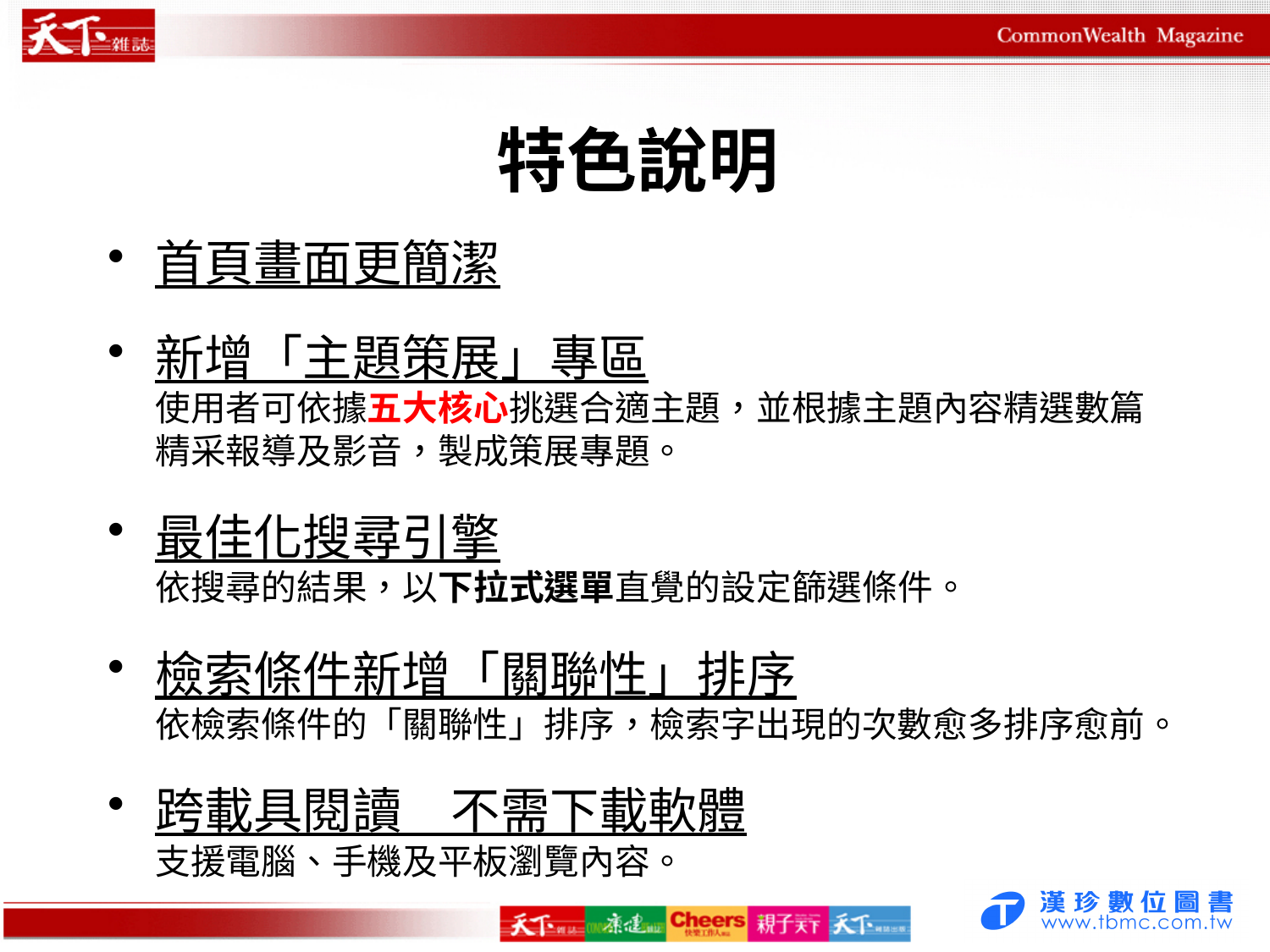

特色說明
首頁畫面更簡潔
新增「主題策展」專區
使用者可依據五大核心挑選合適主題，並根據主題內容精選數篇精采報導及影音，製成策展專題。
最佳化搜尋引擎
依搜尋的結果，以下拉式選單直覺的設定篩選條件。
檢索條件新增「關聯性」排序
依檢索條件的「關聯性」排序，檢索字出現的次數愈多排序愈前。
跨載具閱讀　不需下載軟體
支援電腦、手機及平板瀏覽內容。